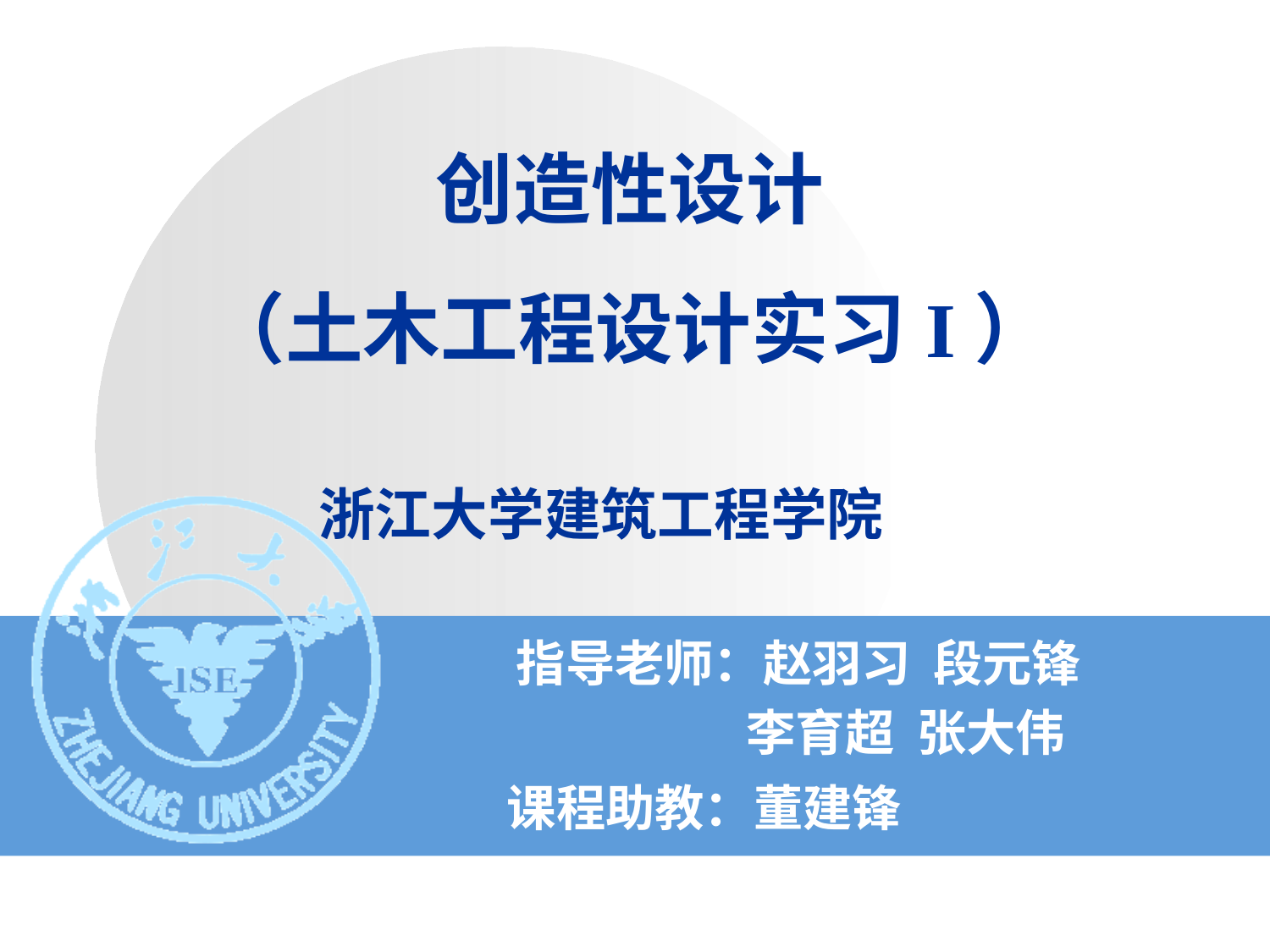

创造性设计
（土木工程设计实习I）

浙江大学建筑工程学院
指导老师：赵羽习  段元锋
                  李育超  张大伟
        课程助教：董建锋